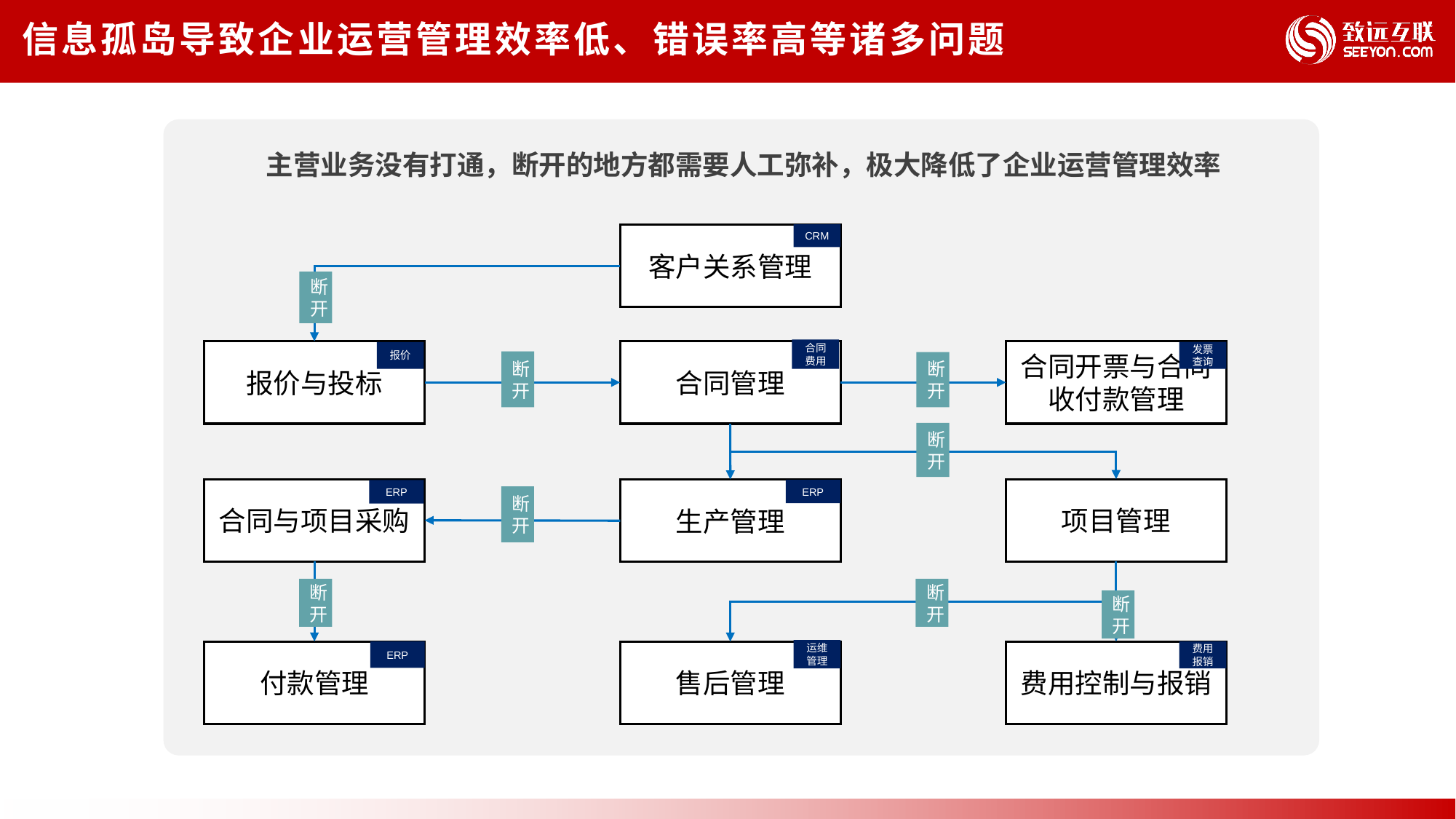

信息孤岛导致企业运营管理效率低、错误率高等诸多问题

主营业务没有打通，断开的地方都需要人工弥补，极大降低了企业运营管理效率
CRM
客户关系管理
断开
合同费用
报价与投标
合同管理
合同开票与合同收付款管理
发票查询
报价
断开
断开
断开
合同与项目采购
项目管理
生产管理
ERP
ERP
断开
断开
断开
断开
运维管理
付款管理
ERP
售后管理
费用控制与报销
费用报销